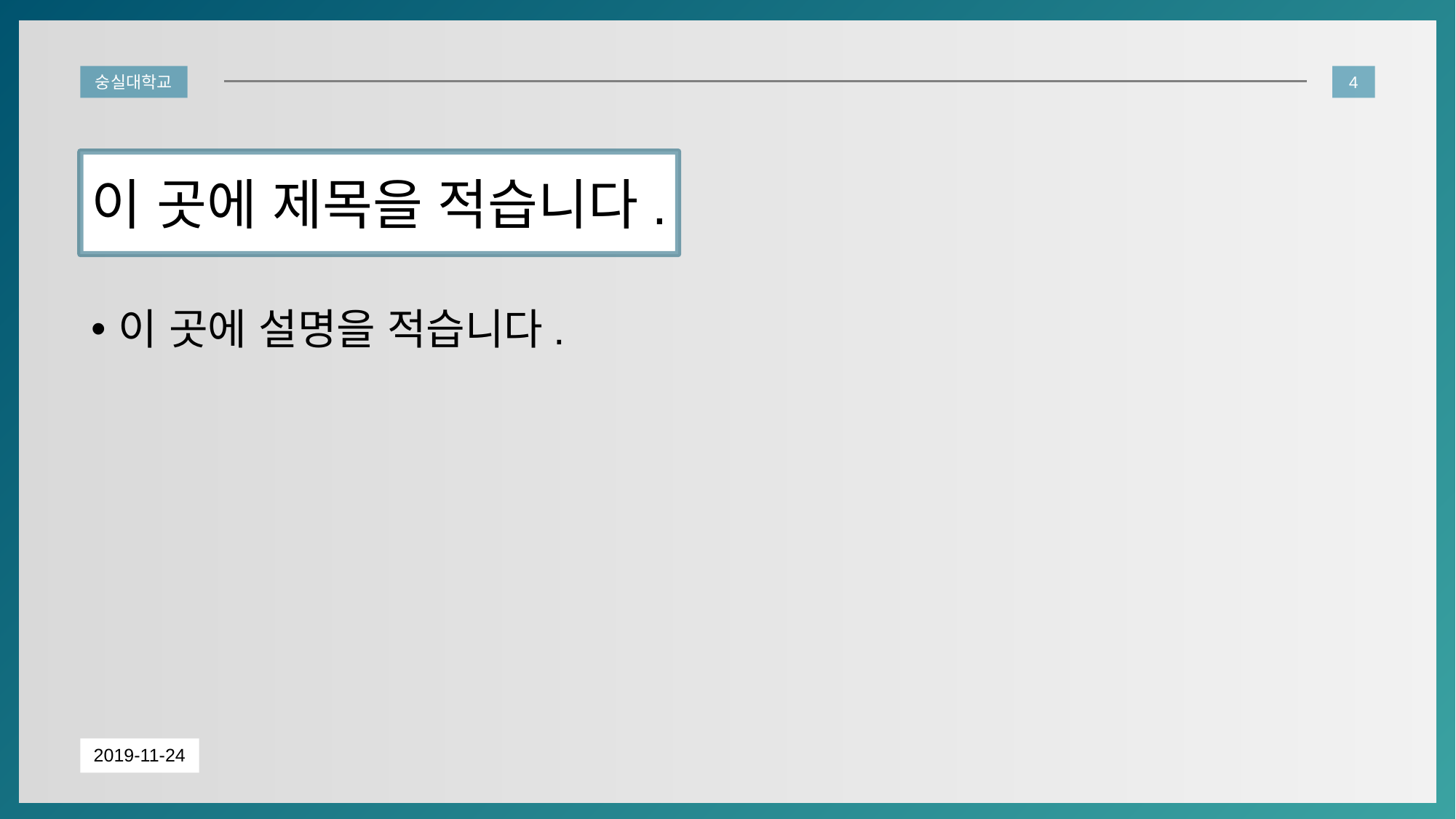

숭실대학교
4
이 곳에 제목을 적습니다.
이 곳에 설명을 적습니다.
2019-11-24